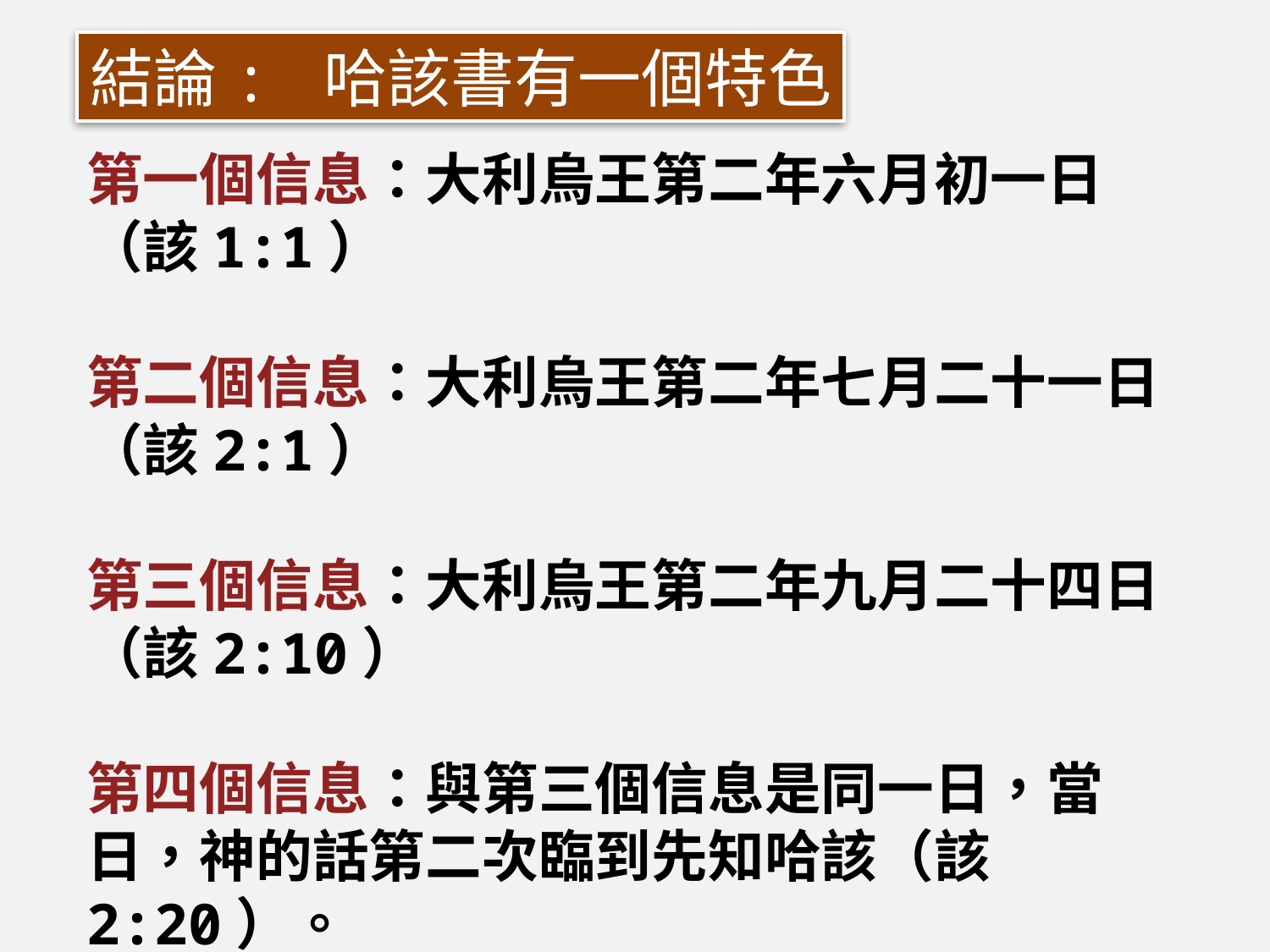

結論: 哈該書有一個特色
第一個信息：大利烏王第二年六月初一日（該1:1）

第二個信息：大利烏王第二年七月二十一日（該2:1）

第三個信息：大利烏王第二年九月二十四日（該2:10）

第四個信息：與第三個信息是同一日，當日，神的話第二次臨到先知哈該（該2:20）。